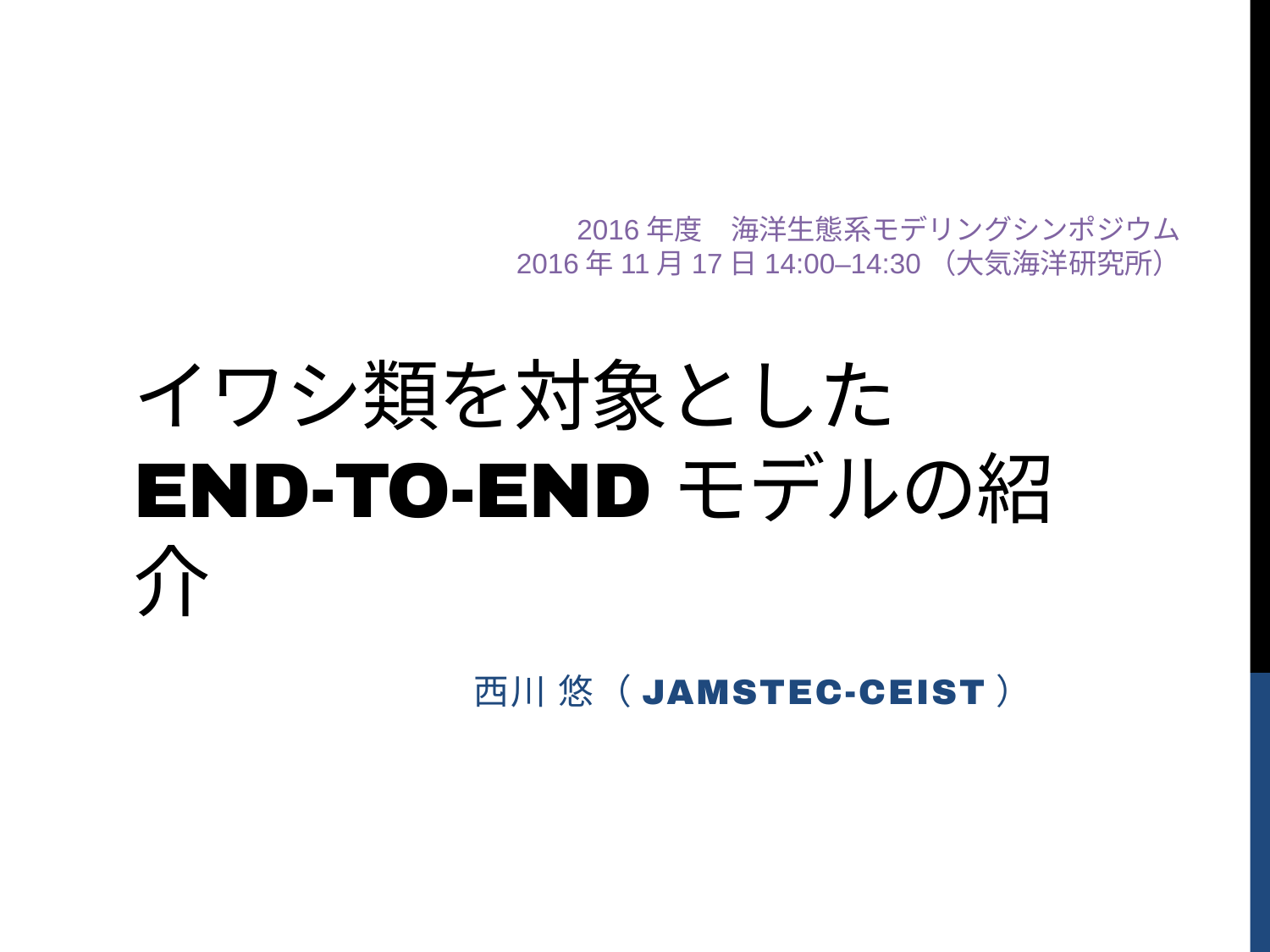

2016年度　海洋生態系モデリングシンポジウム
2016年11月17日14:00–14:30（大気海洋研究所）
# イワシ類を対象とした End-to-endモデルの紹介
西川 悠（JAMSTEC-CEIST）